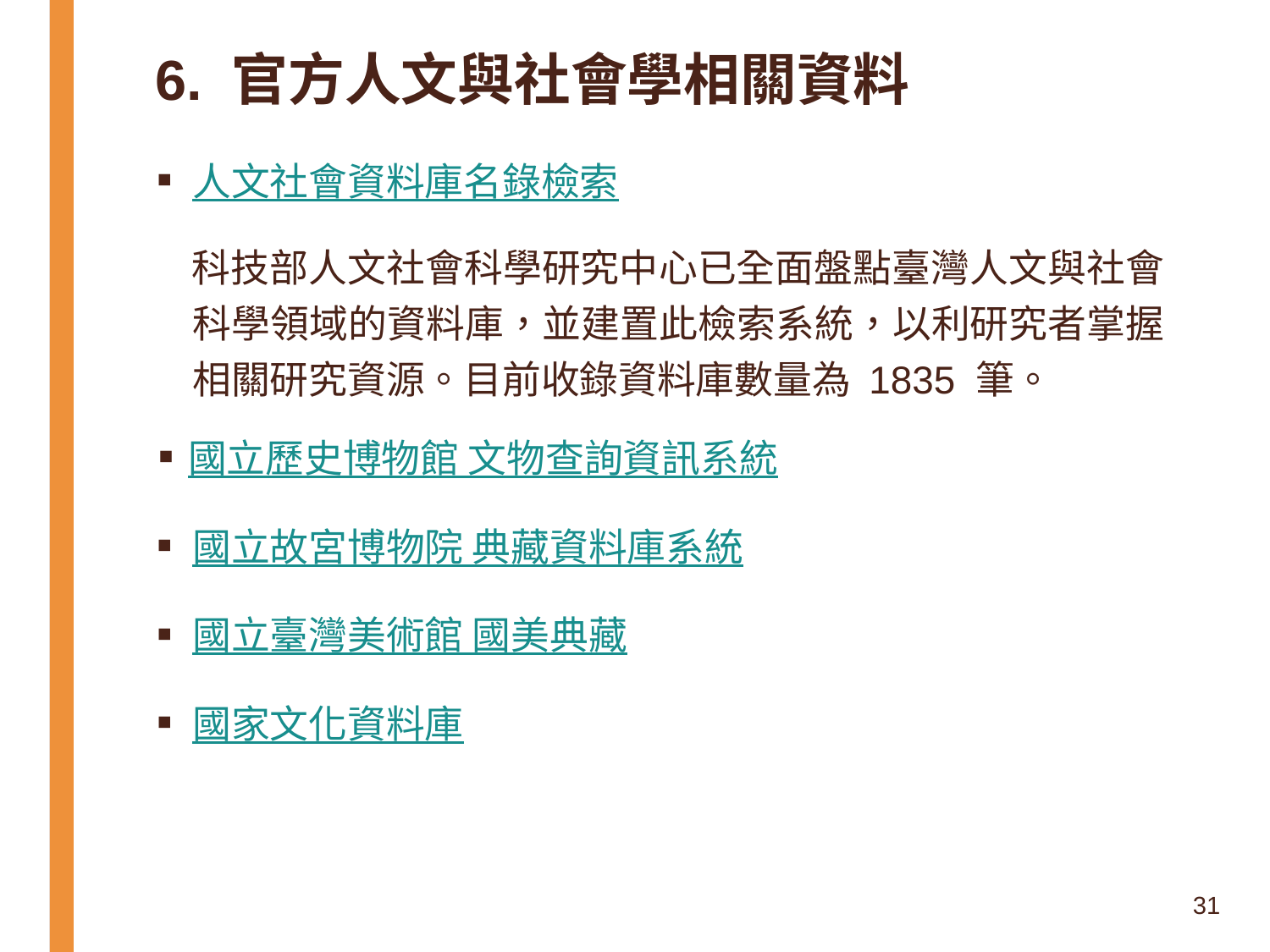

# 6. 官方人文與社會學相關資料
人文社會資料庫名錄檢索
科技部人文社會科學研究中心已全面盤點臺灣人文與社會科學領域的資料庫，並建置此檢索系統，以利研究者掌握相關研究資源。目前收錄資料庫數量為 1835 筆。
國立歷史博物館 文物查詢資訊系統
國立故宮博物院 典藏資料庫系統
國立臺灣美術館 國美典藏
國家文化資料庫

31